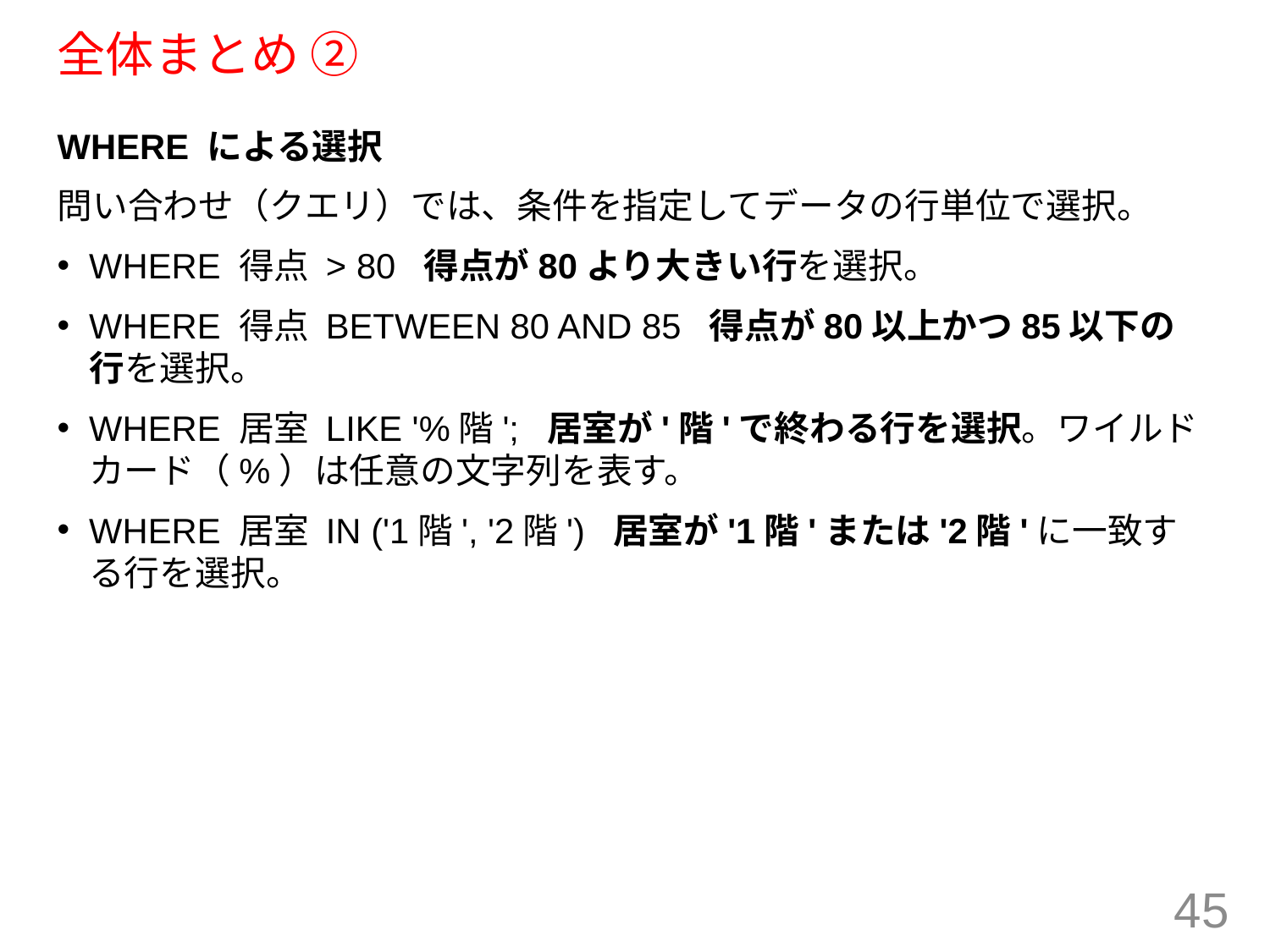

# 全体まとめ ②
WHERE による選択
問い合わせ（クエリ）では、条件を指定してデータの行単位で選択。
WHERE 得点 > 80  得点が80より大きい行を選択。
WHERE 得点 BETWEEN 80 AND 85  得点が80以上かつ85以下の行を選択。
WHERE 居室 LIKE '%階';  居室が'階'で終わる行を選択。ワイルドカード（%）は任意の文字列を表す。
WHERE 居室 IN ('1階', '2階')  居室が'1階'または'2階'に一致する行を選択。
45